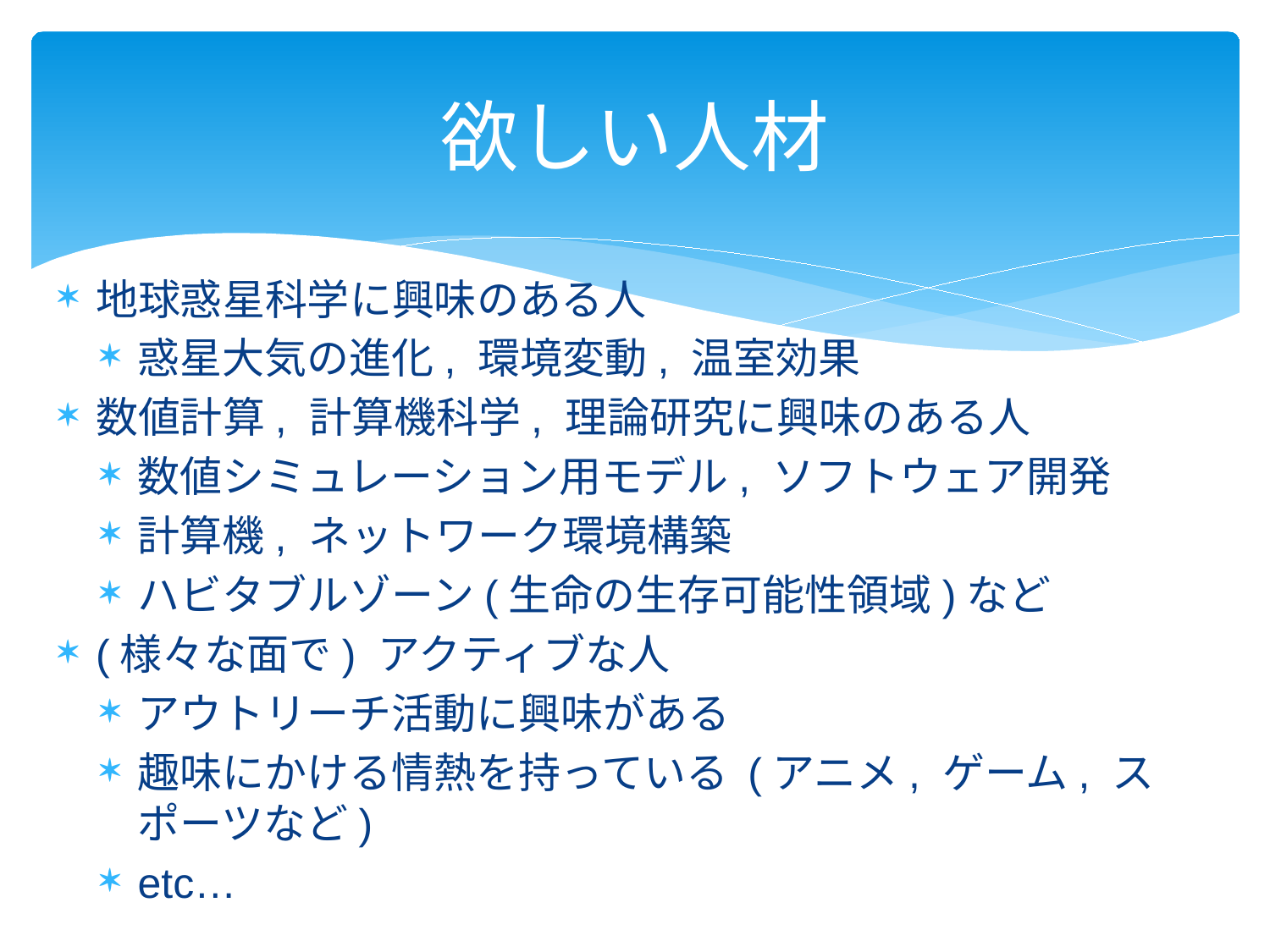

# 欲しい人材
地球惑星科学に興味のある人
惑星大気の進化, 環境変動, 温室効果
数値計算, 計算機科学, 理論研究に興味のある人
数値シミュレーション用モデル, ソフトウェア開発
計算機, ネットワーク環境構築
ハビタブルゾーン(生命の生存可能性領域)など
(様々な面で) アクティブな人
アウトリーチ活動に興味がある
趣味にかける情熱を持っている (アニメ, ゲーム, スポーツなど)
etc…